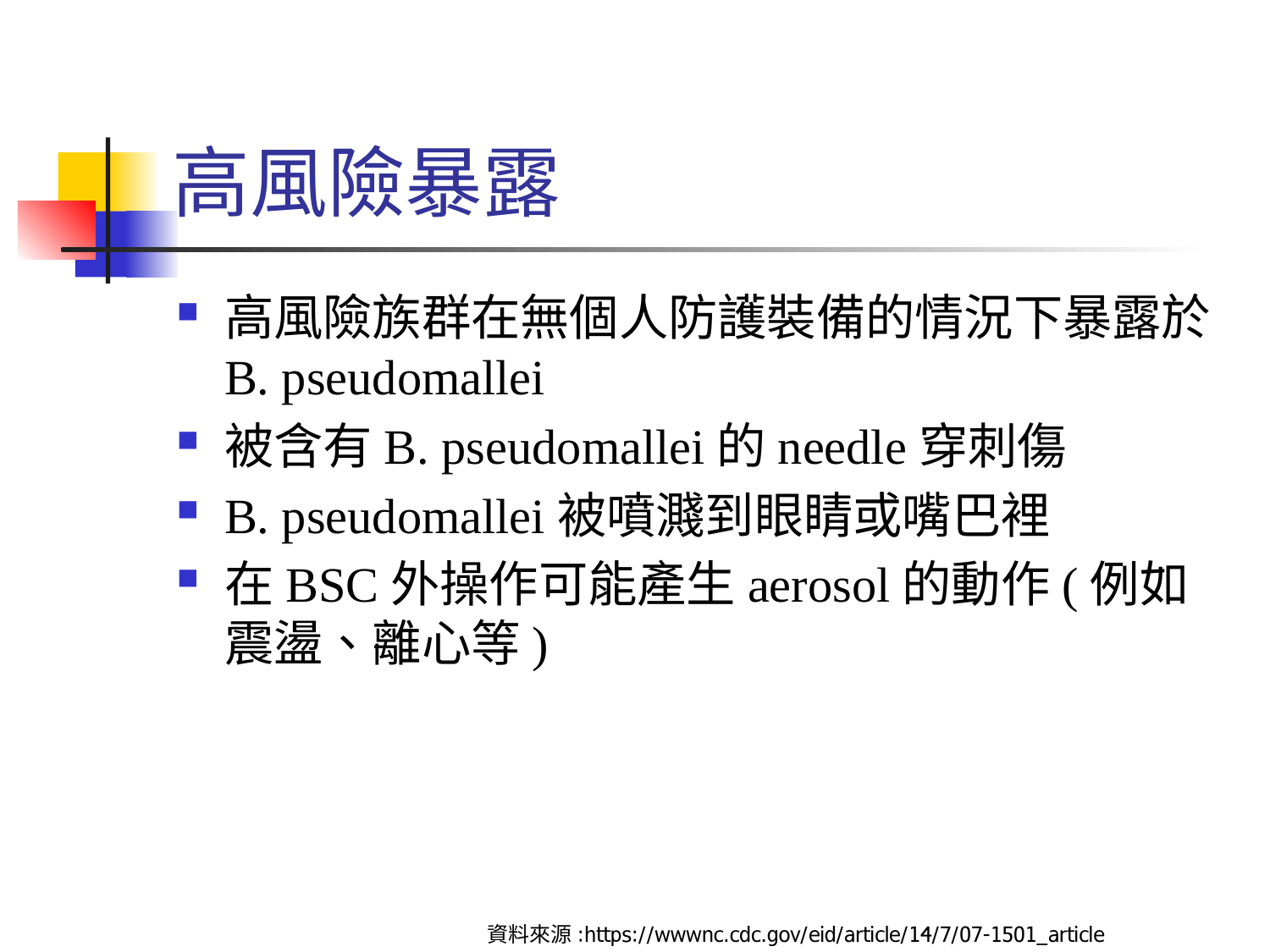

# 高風險暴露
高風險族群在無個人防護裝備的情況下暴露於B. pseudomallei
被含有B. pseudomallei的needle穿刺傷
B. pseudomallei被噴濺到眼睛或嘴巴裡
在BSC外操作可能產生aerosol的動作(例如震盪、離心等)

資料來源:https://wwwnc.cdc.gov/eid/article/14/7/07-1501_article